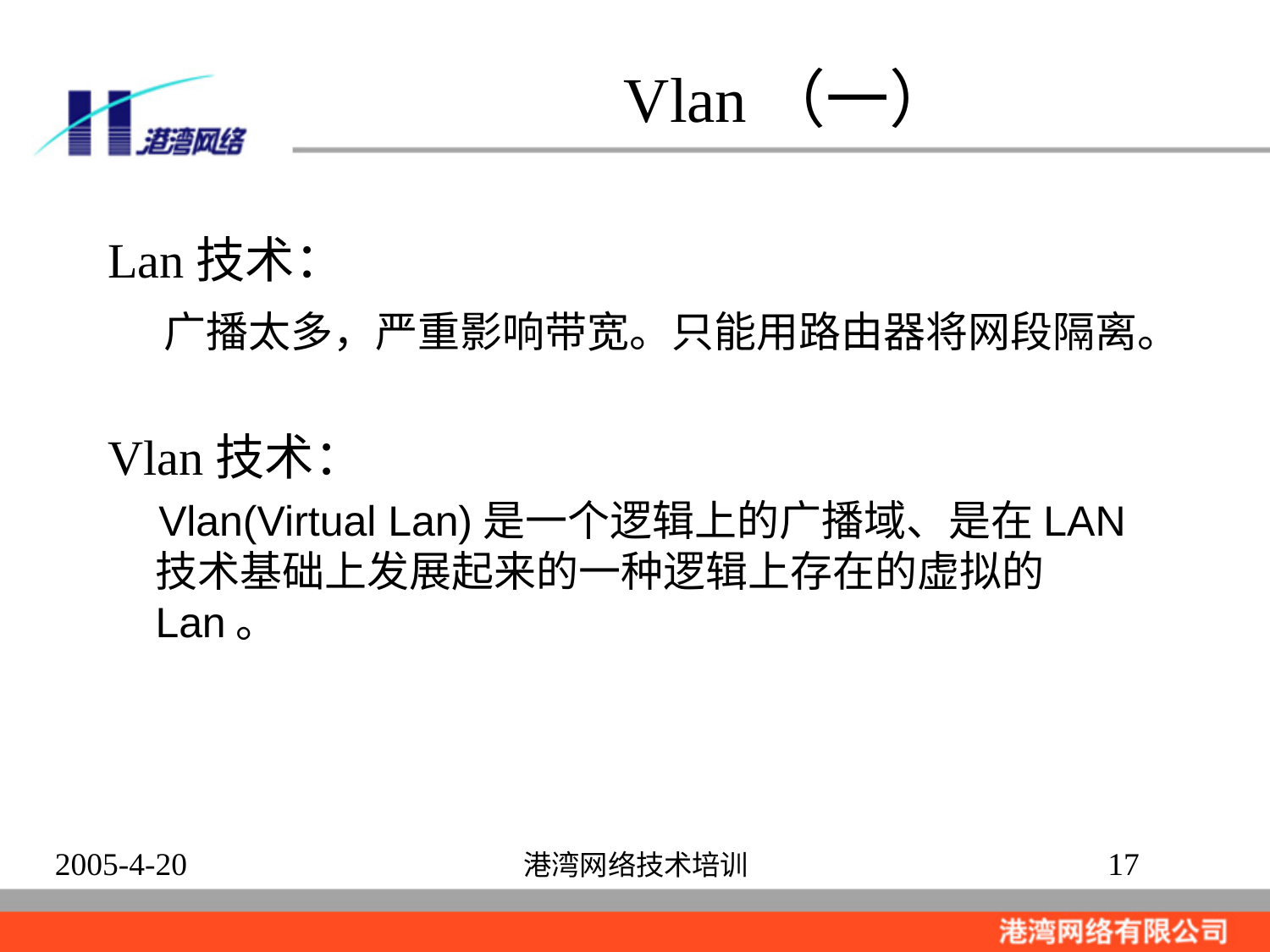

# Vlan（一）
Lan技术：
    广播太多，严重影响带宽。只能用路由器将网段隔离。

Vlan技术：
  Vlan(Virtual Lan)是一个逻辑上的广播域、是在LAN技术基础上发展起来的一种逻辑上存在的虚拟的Lan。